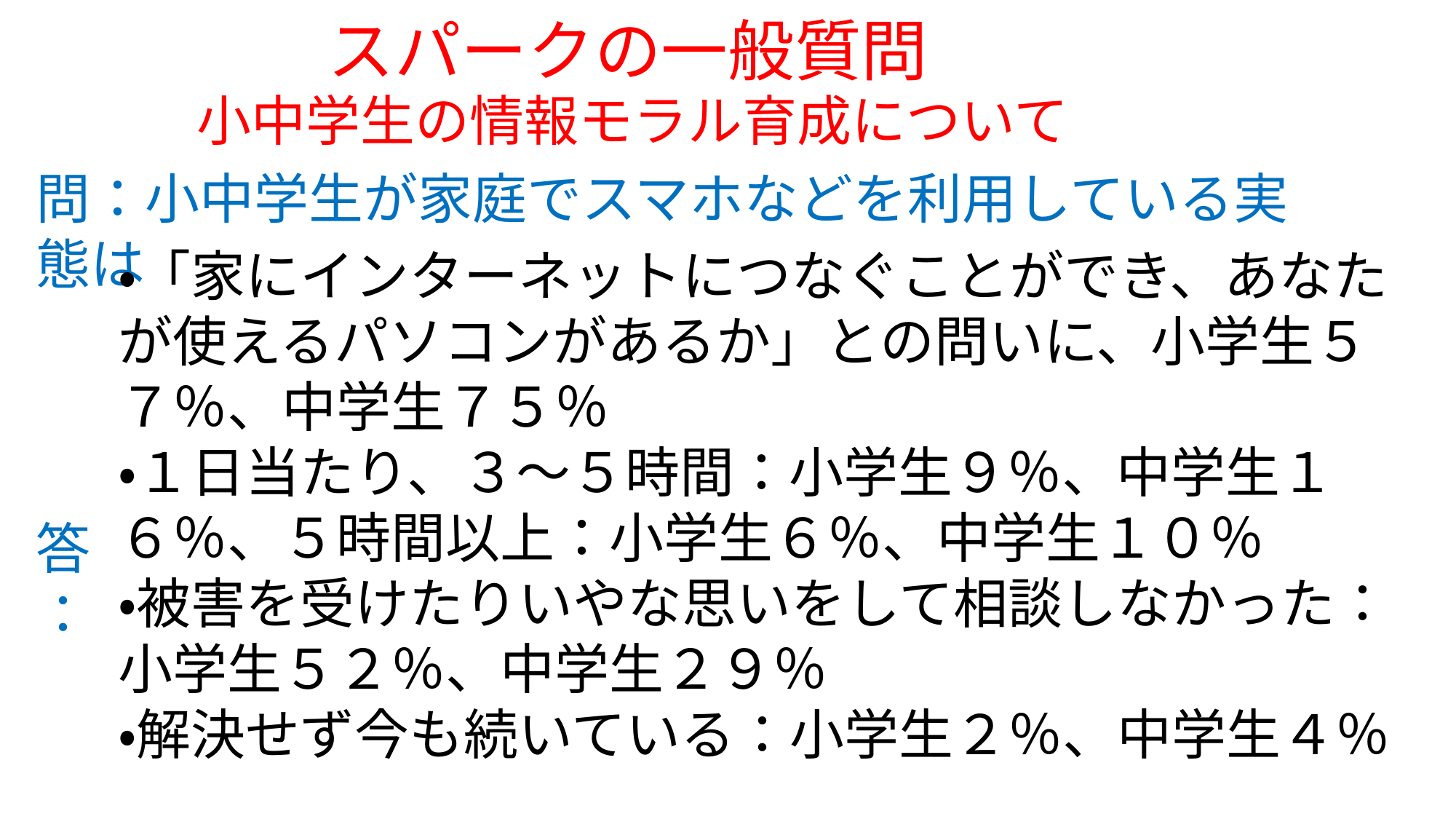

スパークの一般質問
小中学生の情報モラル育成について
問：小中学生が家庭でスマホなどを利用している実態は
・「家にインターネットにつなぐことができ、あなたが使えるパソコンがあるか」との問いに、小学生５７％、中学生７５％
・１日当たり、３～５時間：小学生９％、中学生１６％、５時間以上：小学生６％、中学生１０％
・被害を受けたりいやな思いをして相談しなかった：小学生５２％、中学生２９％
・解決せず今も続いている：小学生２％、中学生４％
答：